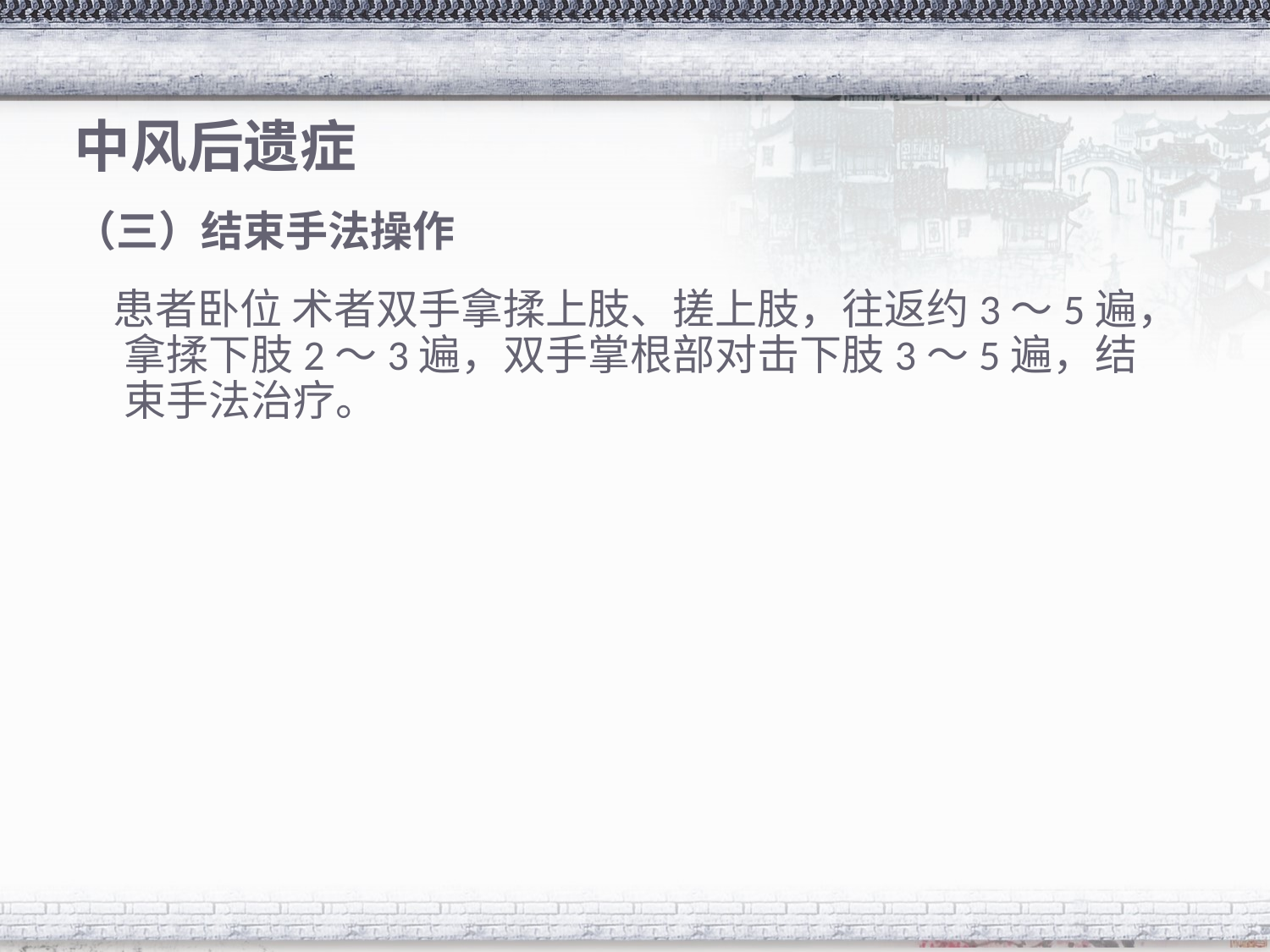

# 中风后遗症
（三）结束手法操作
   患者卧位 术者双手拿揉上肢、搓上肢，往返约3～5遍，拿揉下肢2～3遍，双手掌根部对击下肢3～5遍，结束手法治疗。